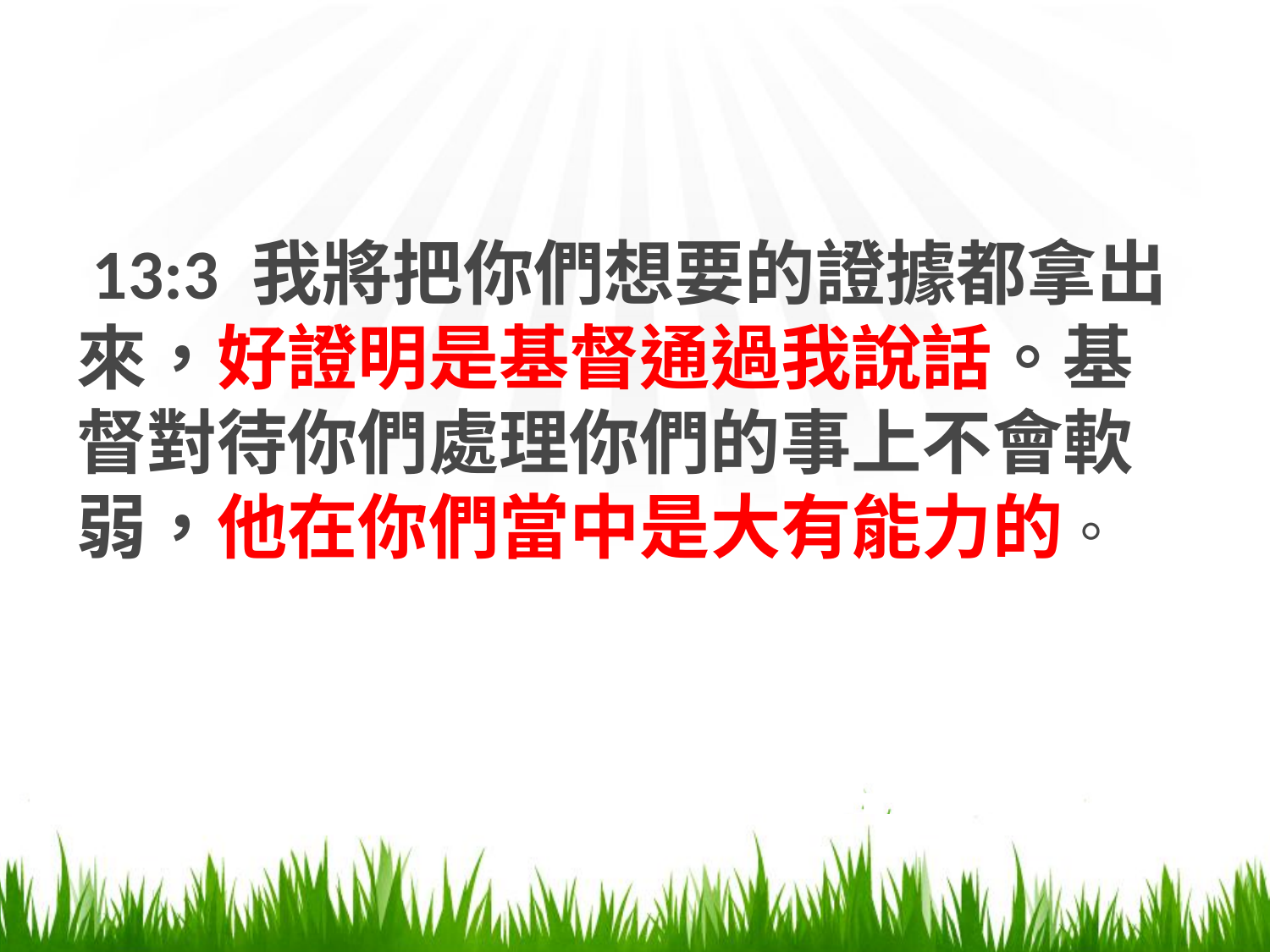

#
 13:3 我將把你們想要的證據都拿出來，好證明是基督通過我說話。基督對待你們處理你們的事上不會軟弱，他在你們當中是大有能力的。